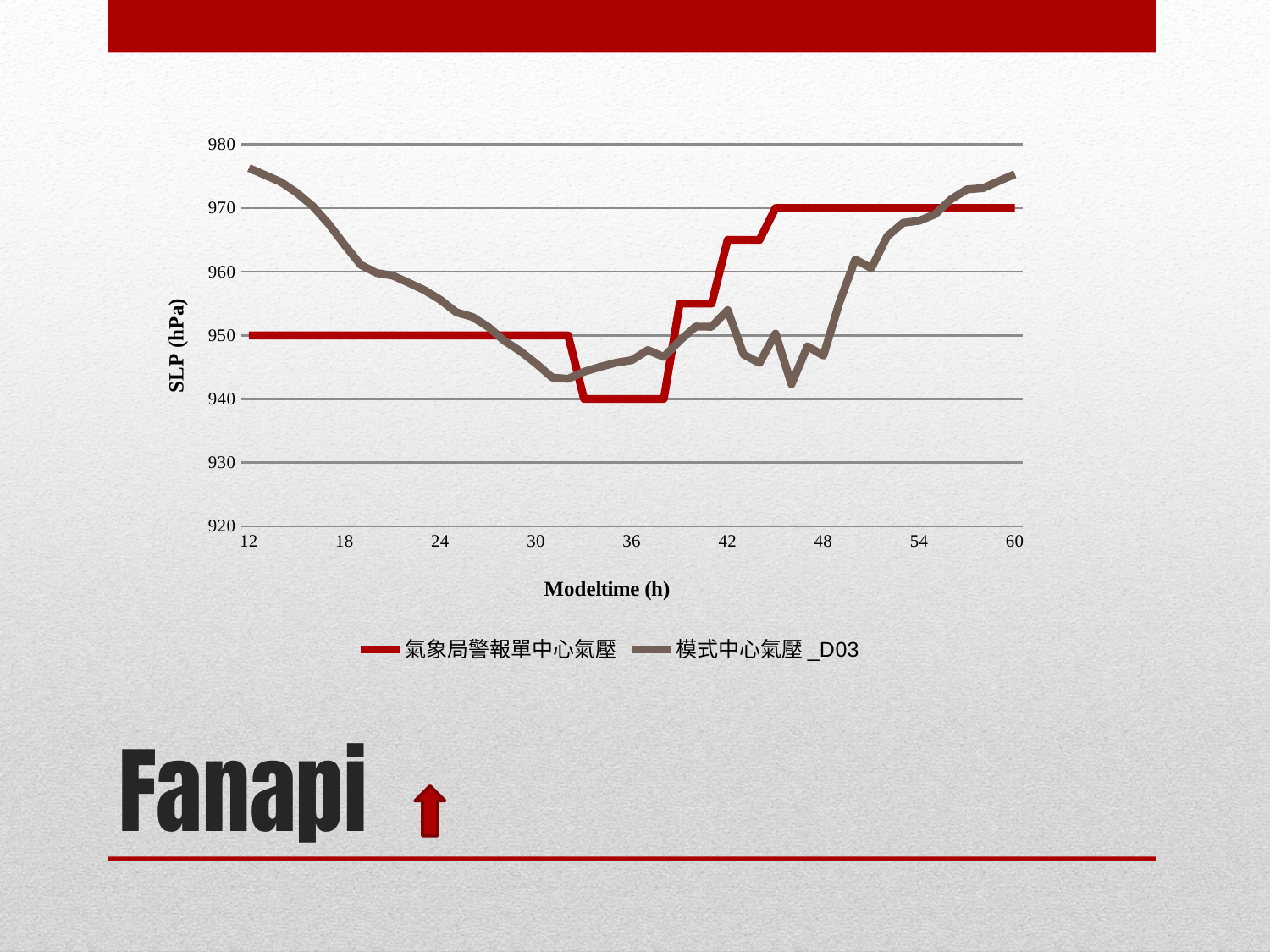

### Chart

| Category | 氣象局警報單中心氣壓 | 模式中心氣壓_D03 |
|---|---|---|
| 12 | 950.0 | 976.3 |
|  | 950.0 | 975.2 |
|  | 950.0 | 974.1 |
|  | 950.0 | 972.4 |
|  | 950.0 | 970.3 |
|  | 950.0 | 967.5 |
| 18 | 950.0 | 964.2 |
|  | 950.0 | 961.1 |
|  | 950.0 | 959.8 |
|  | 950.0 | 959.4 |
|  | 950.0 | 958.28 |
|  | 950.0 | 957.1 |
| 24 | 950.0 | 955.581 |
|  | 950.0 | 953.621 |
|  | 950.0 | 952.903 |
|  | 950.0 | 951.334 |
|  | 950.0 | 949.163 |
|  | 950.0 | 947.532 |
| 30 | 950.0 | 945.565 |
|  | 950.0 | 943.388 |
|  | 950.0 | 943.17 |
|  | 940.0 | 944.287 |
|  | 940.0 | 945.04 |
|  | 940.0 | 945.7 |
| 36 | 940.0 | 946.111 |
|  | 940.0 | 947.685 |
|  | 940.0 | 946.612 |
|  | 955.0 | 949.172 |
|  | 955.0 | 951.385 |
|  | 955.0 | 951.363 |
| 42 | 965.0 | 953.972 |
|  | 965.0 | 946.984 |
|  | 965.0 | 945.661 |
|  | 970.0 | 950.284 |
|  | 970.0 | 942.324 |
|  | 970.0 | 948.29 |
| 48 | 970.0 | 946.82 |
|  | 970.0 | 955.136 |
|  | 970.0 | 961.941 |
|  | 970.0 | 960.553 |
|  | 970.0 | 965.565 |
|  | 970.0 | 967.693 |
| 54 | 970.0 | 968.005 |
|  | 970.0 | 969.018 |
|  | 970.0 | 971.383 |
|  | 970.0 | 972.937 |
|  | 970.0 | 973.133 |
|  | 970.0 | 974.259 |
| 60 | 970.0 | 975.323 |
# Fanapi